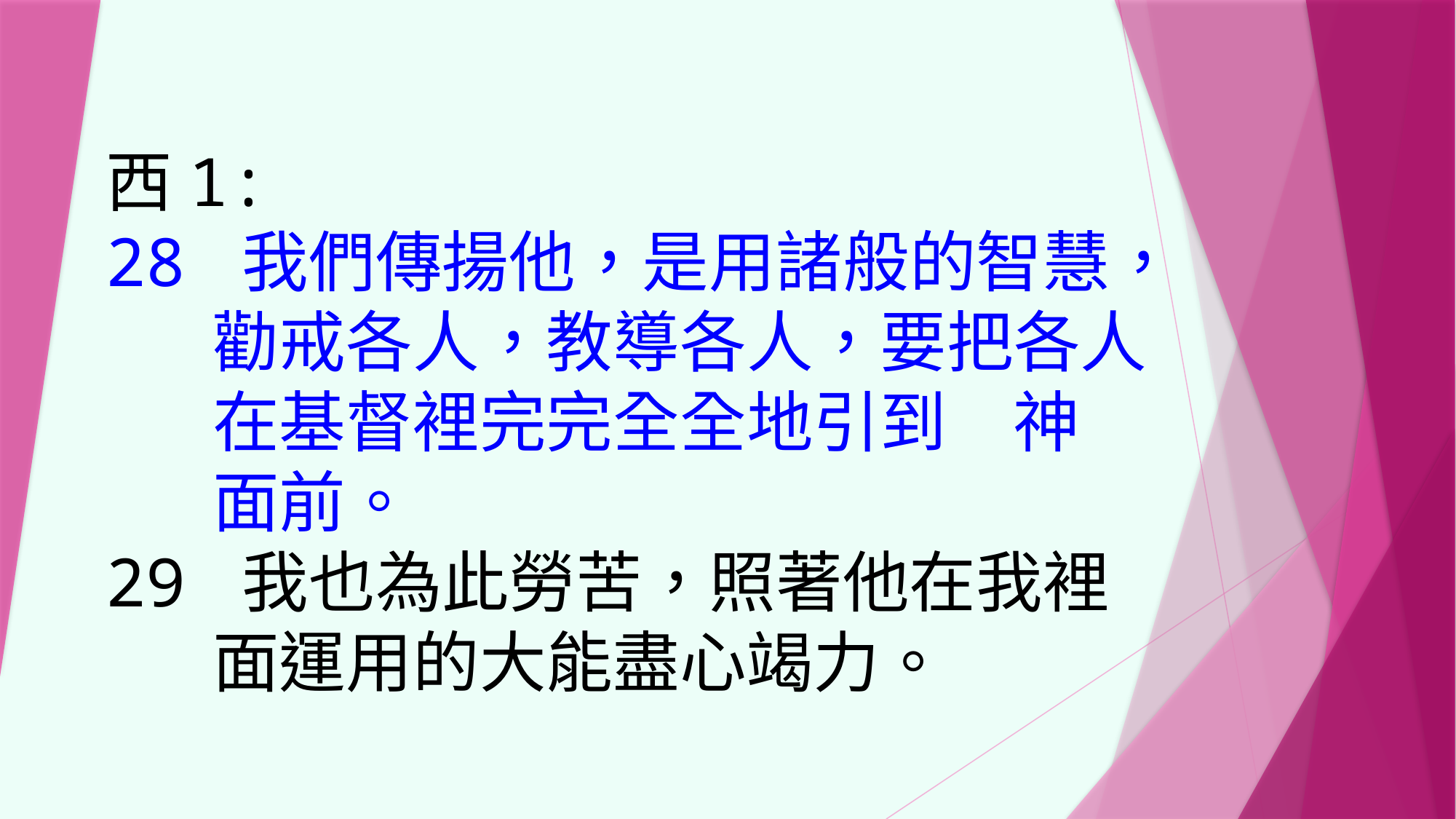

西1:
28 我們傳揚他，是用諸般的智慧，勸戒各人，教導各人，要把各人在基督裡完完全全地引到　神 面前。
29 我也為此勞苦，照著他在我裡面運用的大能盡心竭力。